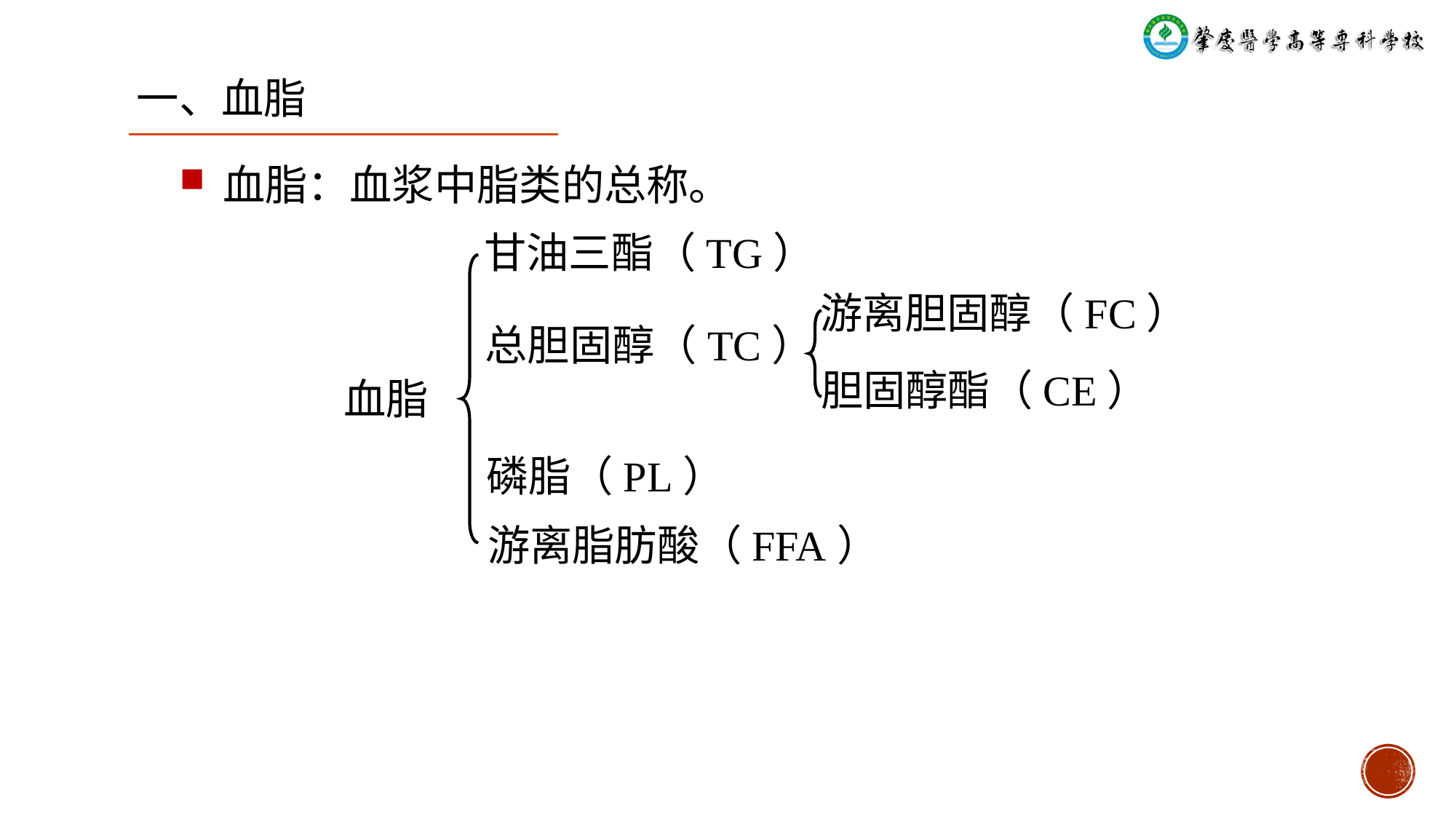

一、血脂
血脂：血浆中脂类的总称。
甘油三酯（TG）

游离胆固醇（FC）

总胆固醇（TC）
胆固醇酯（CE）
血脂
磷脂（PL）
游离脂肪酸（FFA）